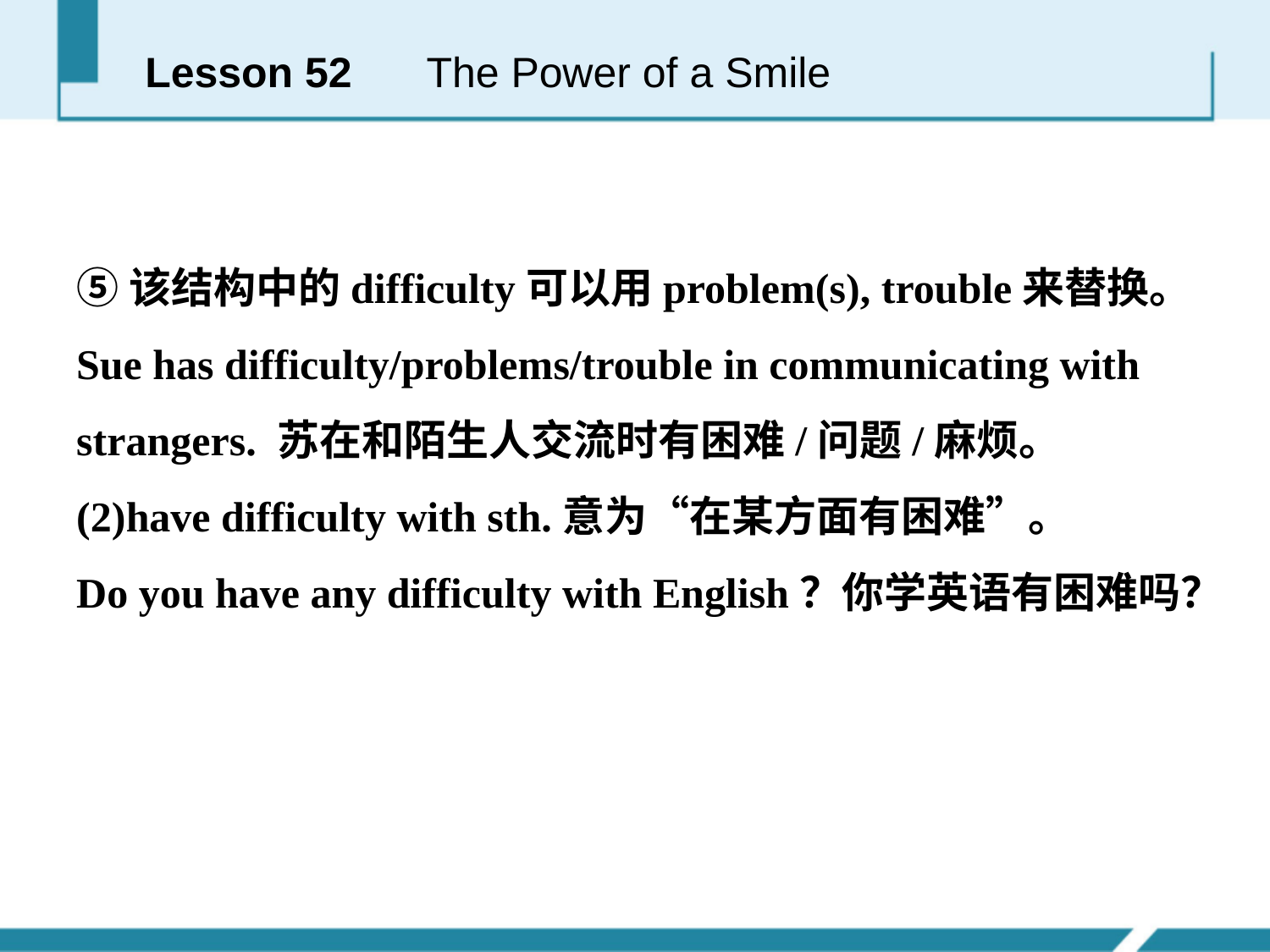

Lesson 52 　The Power of a Smile

⑤该结构中的difficulty可以用problem(s), trouble来替换。
Sue has difficulty/problems/trouble in communicating with strangers. 苏在和陌生人交流时有困难/问题/麻烦。
(2)have difficulty with sth.意为“在某方面有困难”。
Do you have any difficulty with English？你学英语有困难吗？